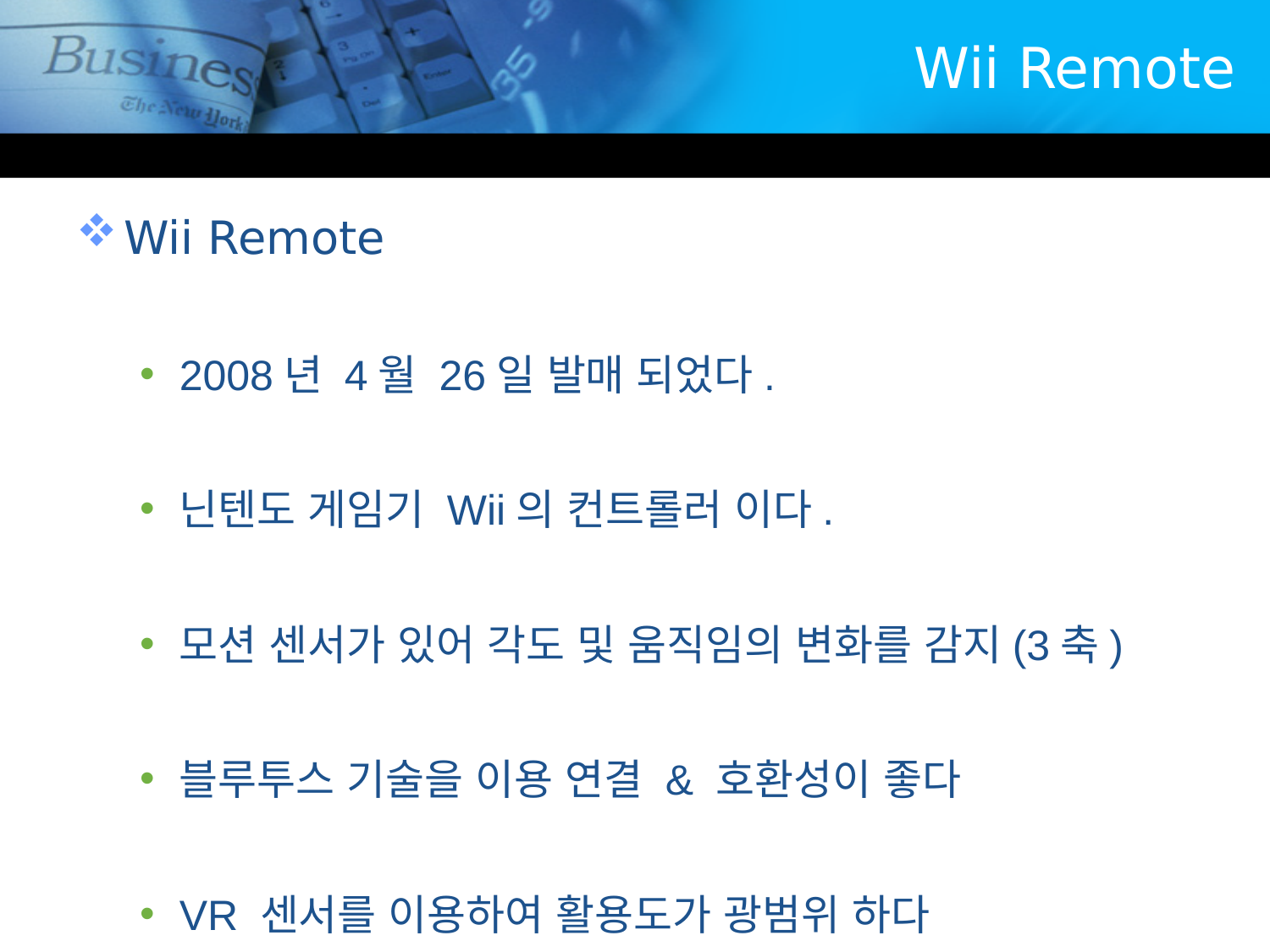

# Wii Remote
Wii Remote

2008년 4월 26일 발매 되었다.

닌텐도 게임기 Wii의 컨트롤러 이다.

모션 센서가 있어 각도 및 움직임의 변화를 감지(3축)

블루투스 기술을 이용 연결 & 호환성이 좋다

VR 센서를 이용하여 활용도가 광범위 하다